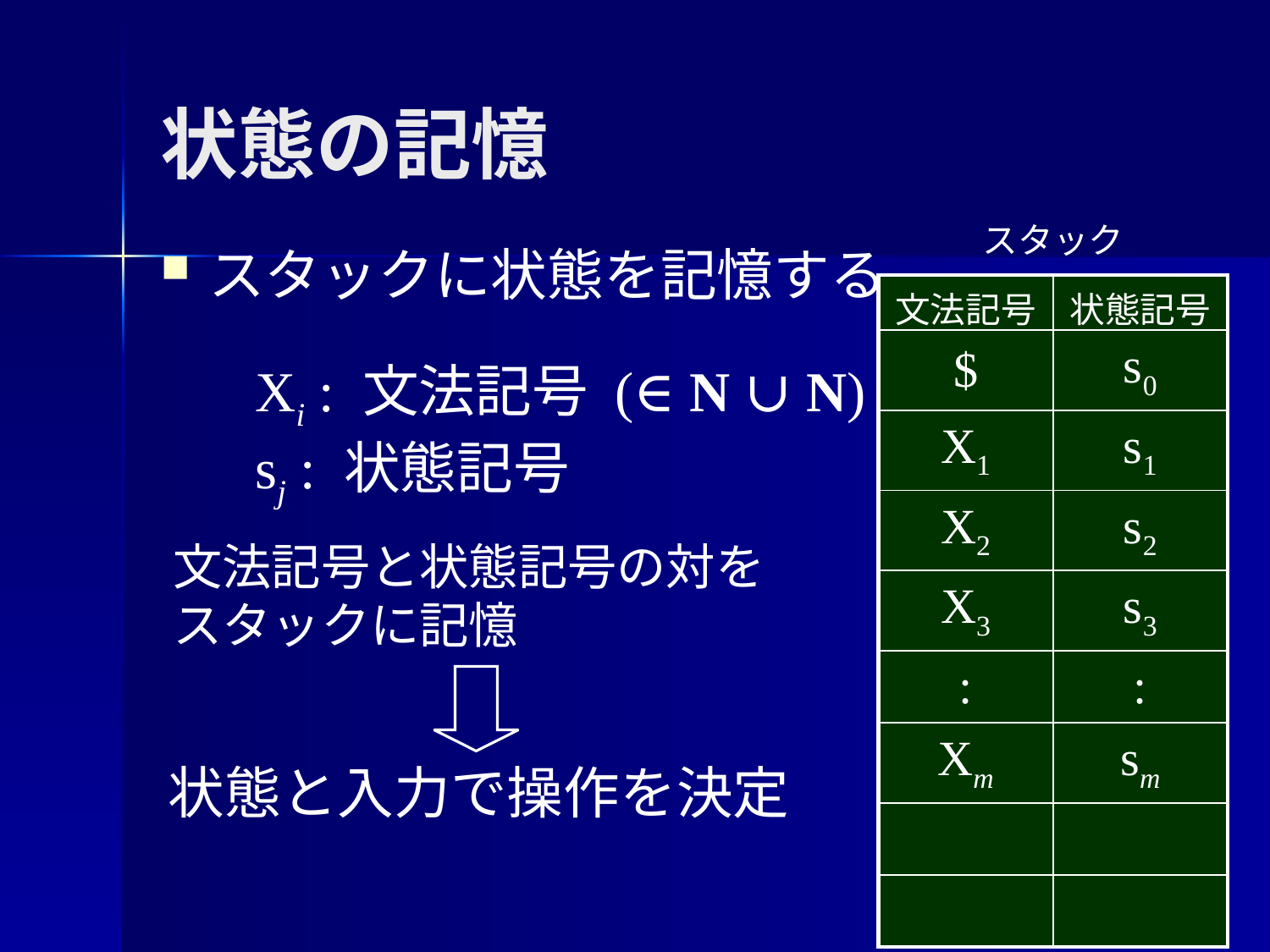

# 状態の記憶
スタック
スタックに状態を記憶する
| 文法記号 | 状態記号 |
| --- | --- |
| $ | s0 |
| X1 | s1 |
| X2 | s2 |
| X3 | s3 |
| : | : |
| Xm | sm |
|  |  |
|  |  |
Xi : 文法記号 (∈ N ∪ N)
sj : 状態記号
文法記号と状態記号の対を
スタックに記憶

状態と入力で操作を決定